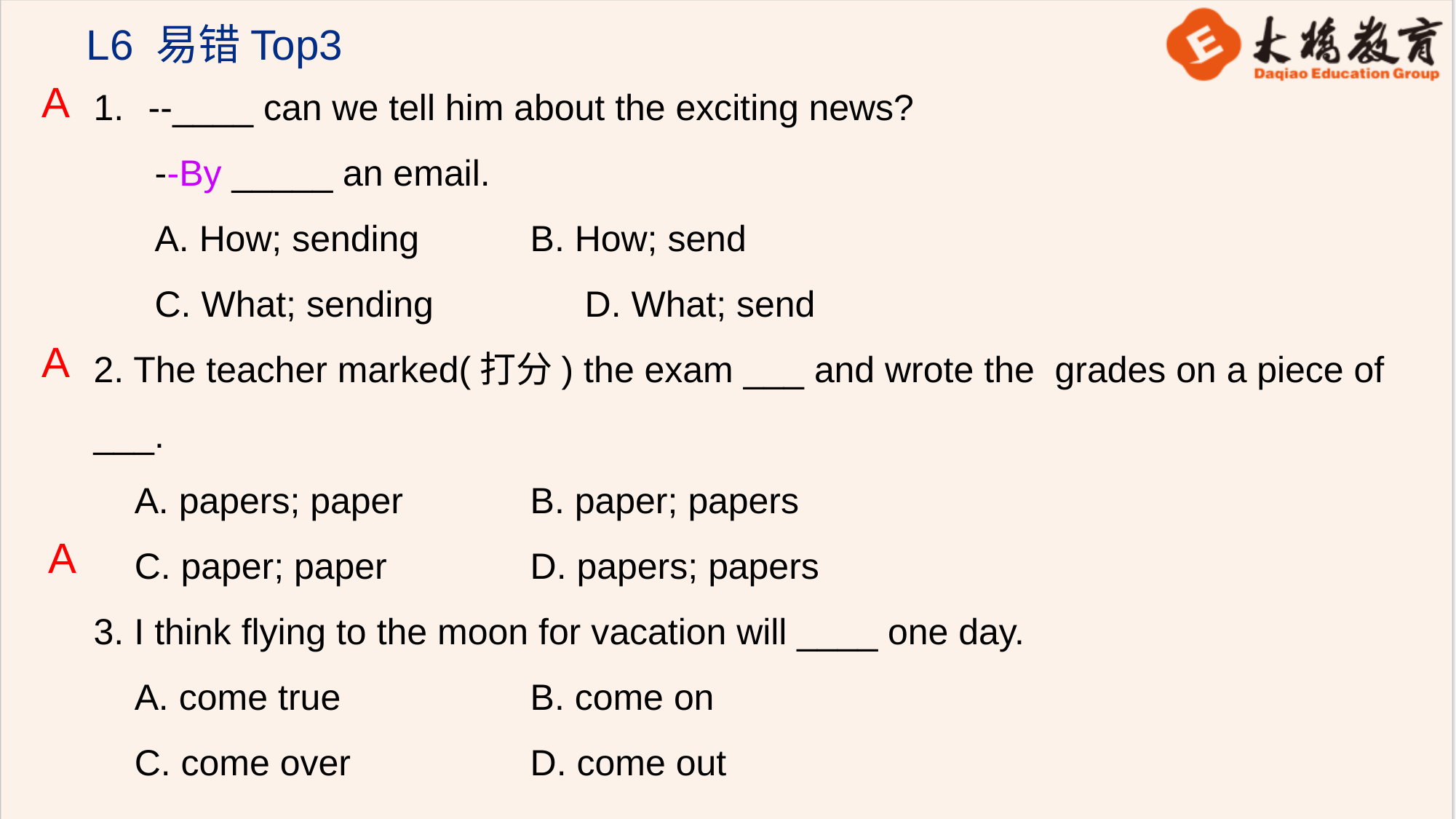

L6 易错Top3

--____ can we tell him about the exciting news?
      --By _____ an email.
      A. How; sending          	B. How; send
      C. What; sending         	D. What; send
2. The teacher marked(打分) the exam ___ and wrote the  grades on a piece of ___.
    A. papers; paper            	B. paper; papers
    C. paper; paper      	D. papers; papers
3. I think flying to the moon for vacation will ____ one day.
    A. come true                 	B. come on
    C. come over           	D. come out
A
A
A